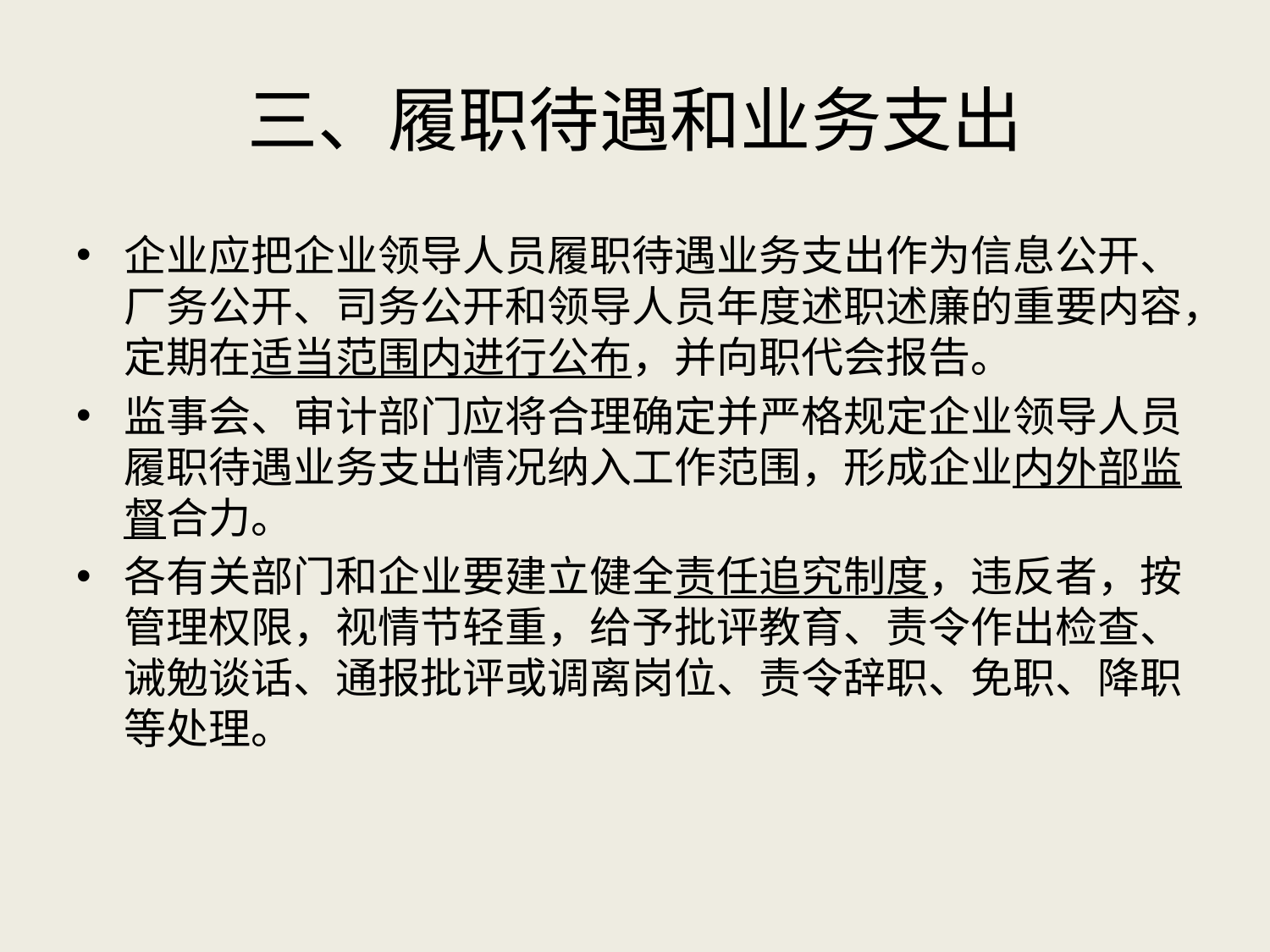

# 三、履职待遇和业务支出
企业应把企业领导人员履职待遇业务支出作为信息公开、厂务公开、司务公开和领导人员年度述职述廉的重要内容，定期在适当范围内进行公布，并向职代会报告。
监事会、审计部门应将合理确定并严格规定企业领导人员履职待遇业务支出情况纳入工作范围，形成企业内外部监督合力。
各有关部门和企业要建立健全责任追究制度，违反者，按管理权限，视情节轻重，给予批评教育、责令作出检查、诫勉谈话、通报批评或调离岗位、责令辞职、免职、降职等处理。